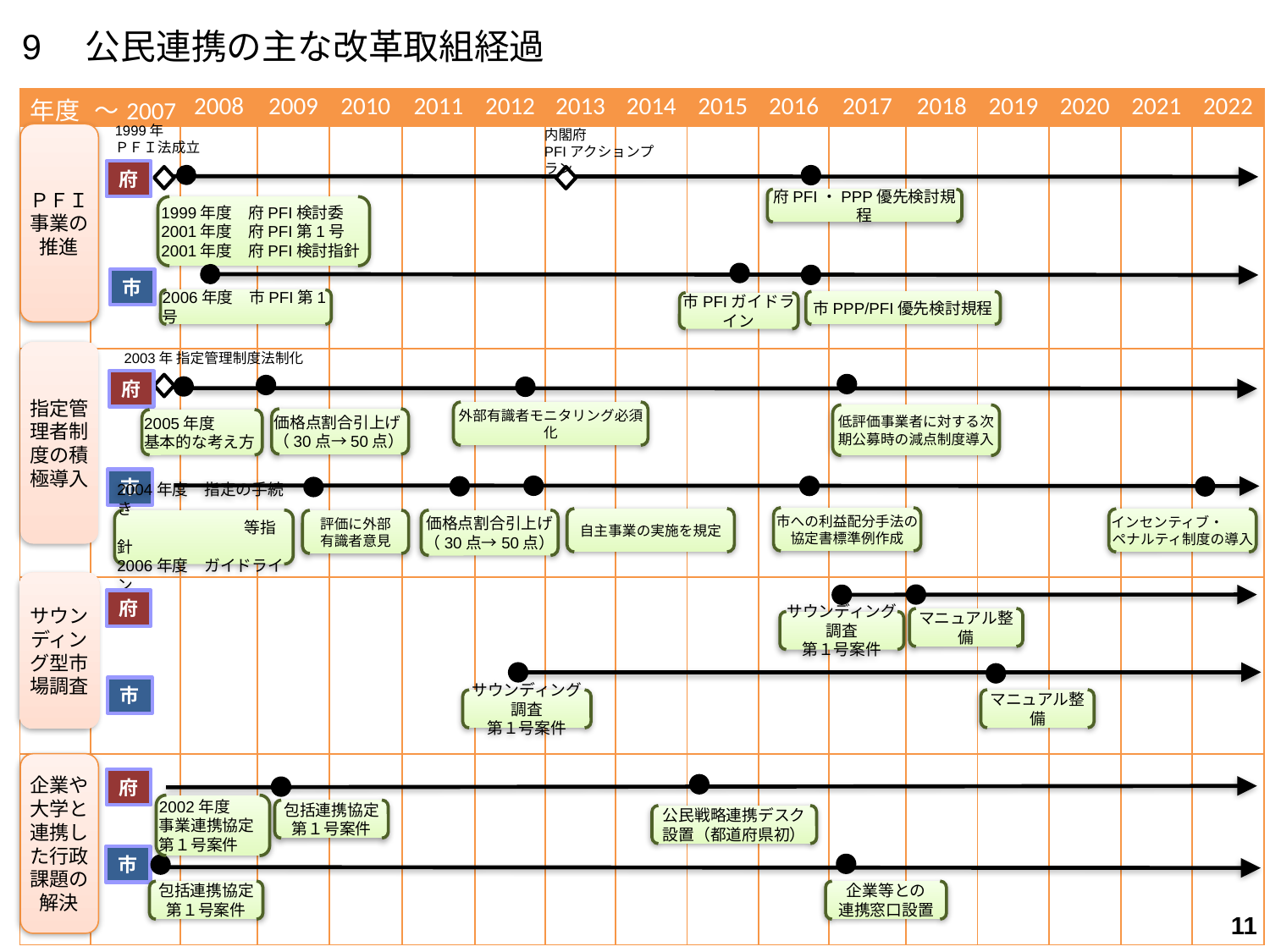

9　公民連携の主な改革取組経過
| 年度 | ～2007 | 2008 | 2009 | 2010 | 2011 | 2012 | 2013 | 2014 | 2015 | 2016 | 2017 | 2018 | 2019 | 2020 | 2021 | 2022 |
| --- | --- | --- | --- | --- | --- | --- | --- | --- | --- | --- | --- | --- | --- | --- | --- | --- |
|  |  |  |  |  |  |  |  |  |  |  |  |  |  |  |  |  |
|  |  |  |  |  |  |  |  |  |  |  |  |  |  |  |  |  |
|  |  |  |  |  |  |  |  |  |  |  |  |  |  |  |  |  |
|  |  |  |  |  |  |  |  |  |  |  |  |  |  |  |  |  |
1999年
ＰＦＩ法成立
内閣府
PFIアクションプラン
ＰＦＩ事業の推進
府

府PFI・PPP優先検討規程
1999年度　府PFI検討委
2001年度　府PFI第1号
2001年度　府PFI検討指針

市
2006年度　市PFI第1号
市PPP/PFI優先検討規程
市PFIガイドライン
指定管理者制度の積極導入
2003年 指定管理制度法制化
府

外部有識者モニタリング必須化
低評価事業者に対する次期公募時の減点制度導入
価格点割合引上げ
（30点→50点）
2005年度
基本的な考え方
市

市への利益配分手法の協定書標準例作成
自主事業の実施を規定
インセンティブ・
ペナルティ制度の導入
2004年度　指定の手続き
　　　　　　　　等指針
2006年度　ガイドライン
価格点割合引上げ
（30点→50点）
評価に外部
有識者意見
サウンディング型市場調査

府
マニュアル整備
サウンディング調査
第１号案件

市
マニュアル整備
サウンディング調査
第１号案件
企業や大学と連携した行政課題の解決
府

2002年度
事業連携協定
第１号案件
包括連携協定
第１号案件
公民戦略連携デスク
設置（都道府県初）
市

包括連携協定
第１号案件
企業等との
連携窓口設置
11